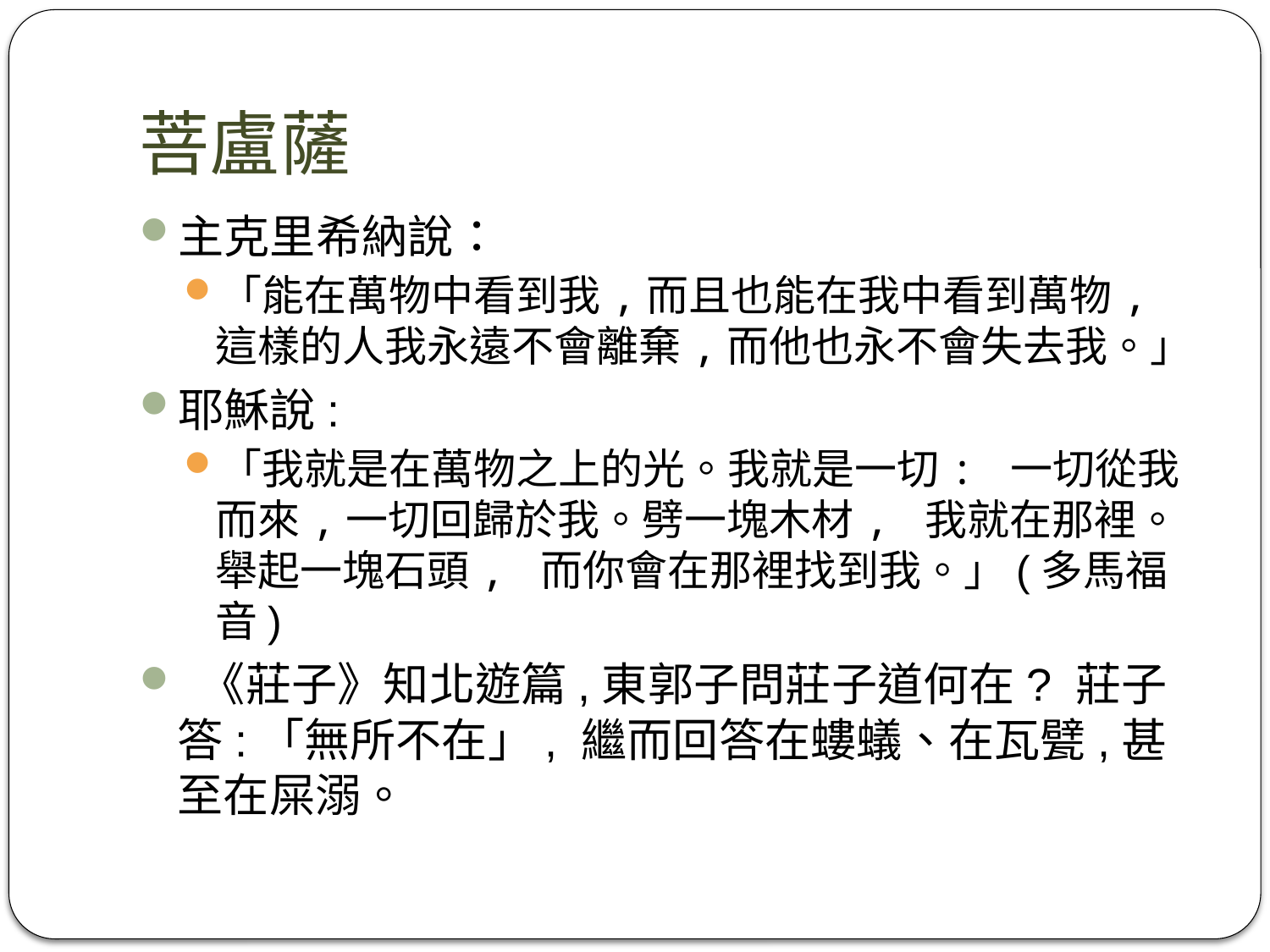

# 菩盧薩
主克里希納說：
「能在萬物中看到我,而且也能在我中看到萬物,這樣的人我永遠不會離棄,而他也永不會失去我。」
耶穌說:
「我就是在萬物之上的光。我就是一切: 一切從我而來,一切回歸於我。劈一塊木材, 我就在那裡。舉起一塊石頭, 而你會在那裡找到我。」(多馬福音)
 《莊子》知北遊篇,東郭子問莊子道何在? 莊子答:「無所不在」, 繼而回答在螻蟻、在瓦甓,甚至在屎溺。